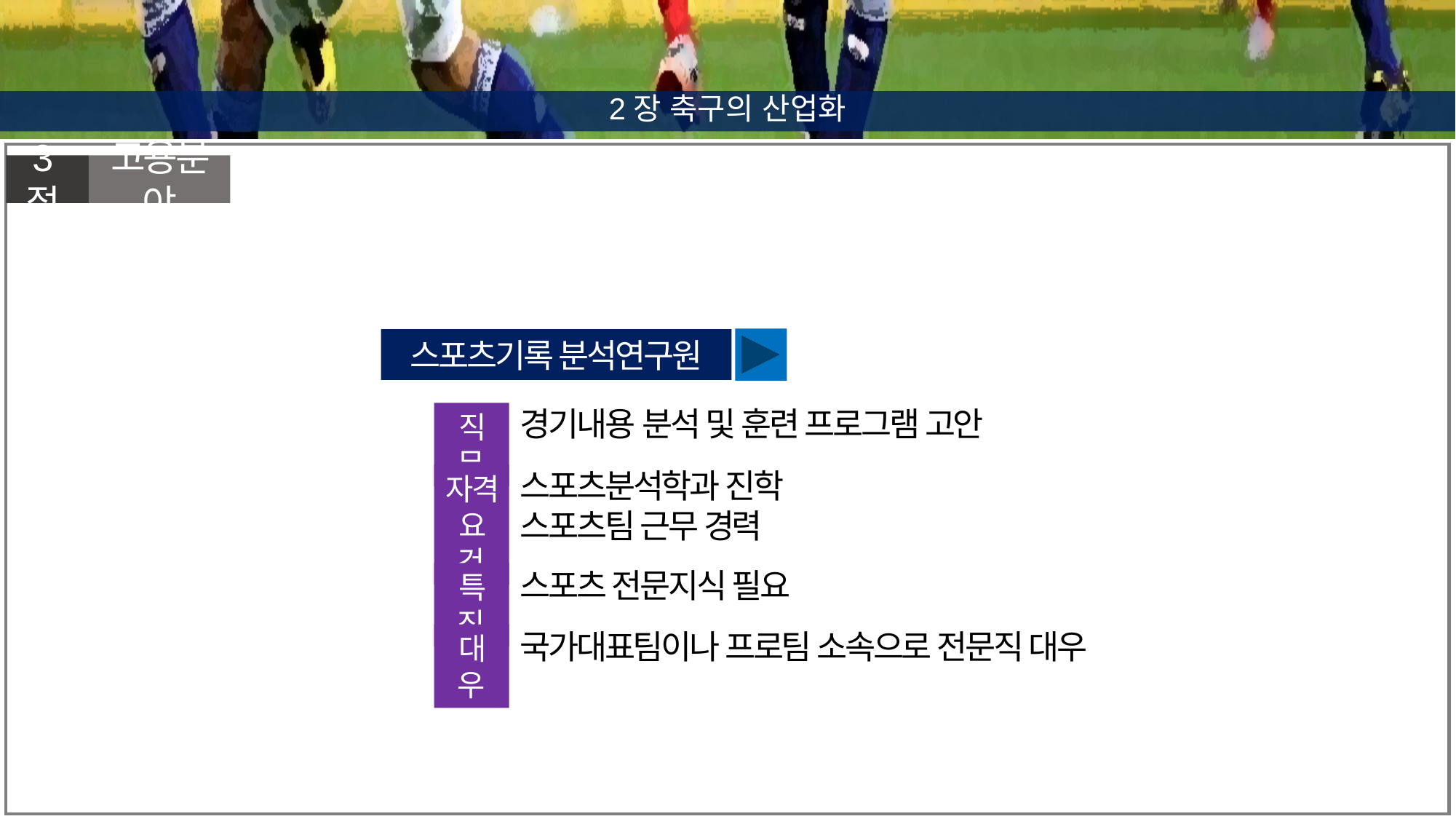

2장 축구의 산업화
3절
고용분야

스포츠기록 분석연구원
경기내용 분석 및 훈련 프로그램 고안
직무
스포츠분석학과 진학
스포츠팀 근무 경력
자격요건
스포츠 전문지식 필요
특징
국가대표팀이나 프로팀 소속으로 전문직 대우
대우